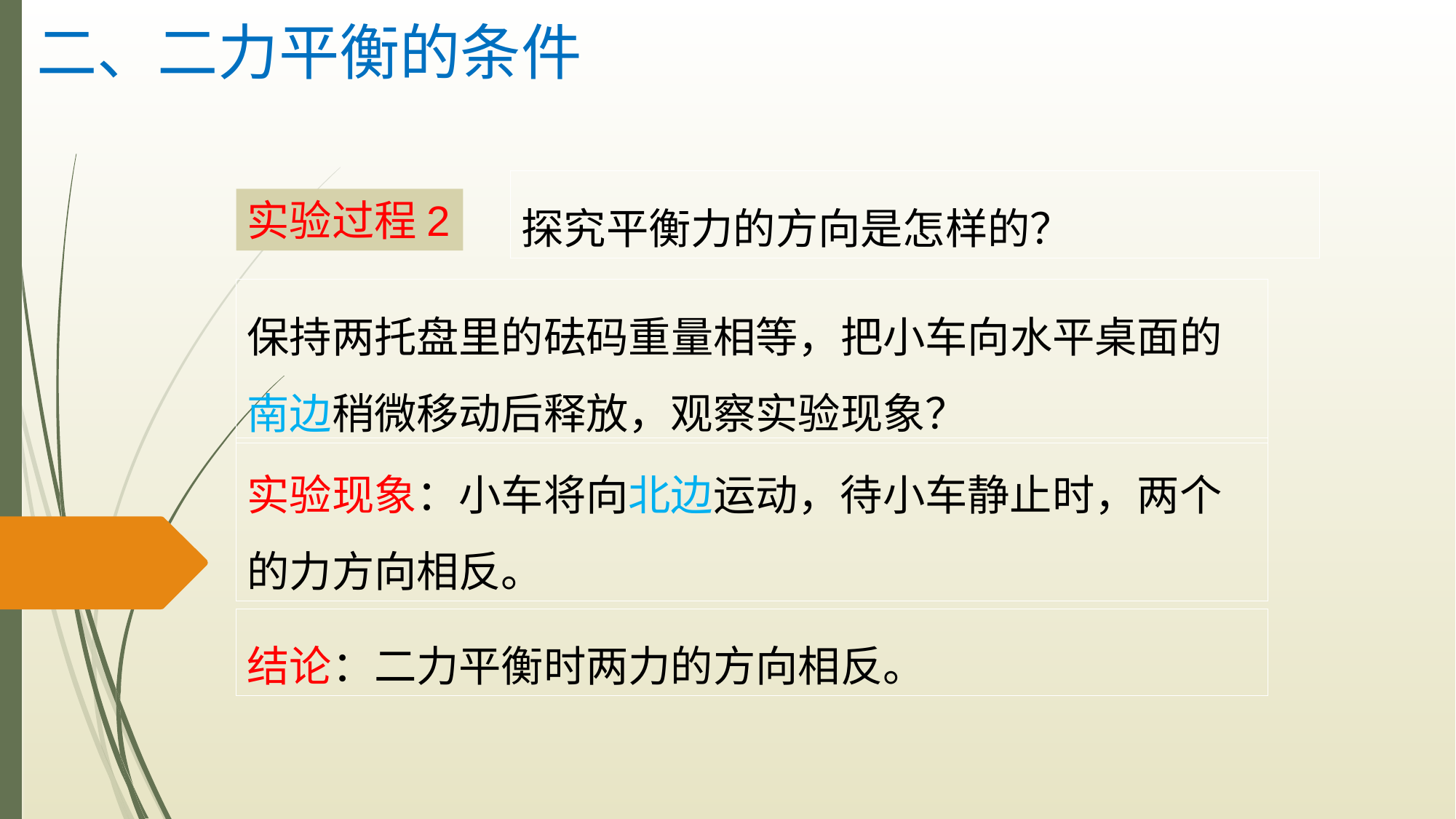

二、二力平衡的条件
探究平衡力的方向是怎样的？
实验过程2
保持两托盘里的砝码重量相等，把小车向水平桌面的南边稍微移动后释放，观察实验现象？
实验现象：小车将向北边运动，待小车静止时，两个的力方向相反。
结论：二力平衡时两力的方向相反。